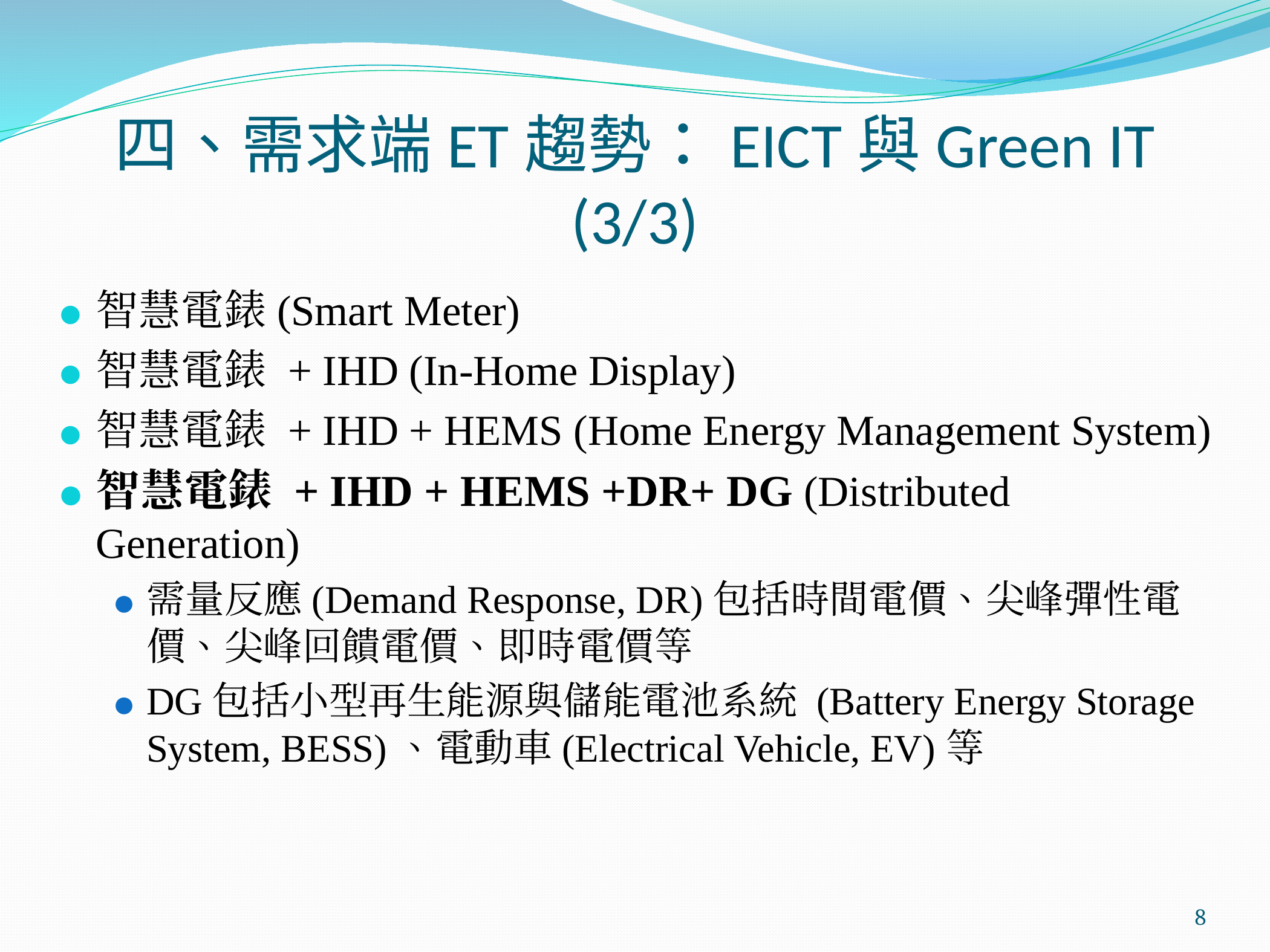

# 四、需求端ET趨勢：EICT與Green IT (3/3)
智慧電錶(Smart Meter)
智慧電錶 + IHD (In-Home Display)
智慧電錶 + IHD + HEMS (Home Energy Management System)
智慧電錶 + IHD + HEMS +DR+ DG (Distributed Generation)
需量反應(Demand Response, DR)包括時間電價、尖峰彈性電價、尖峰回饋電價、即時電價等
DG包括小型再生能源與儲能電池系統 (Battery Energy Storage System, BESS)、電動車(Electrical Vehicle, EV)等

8